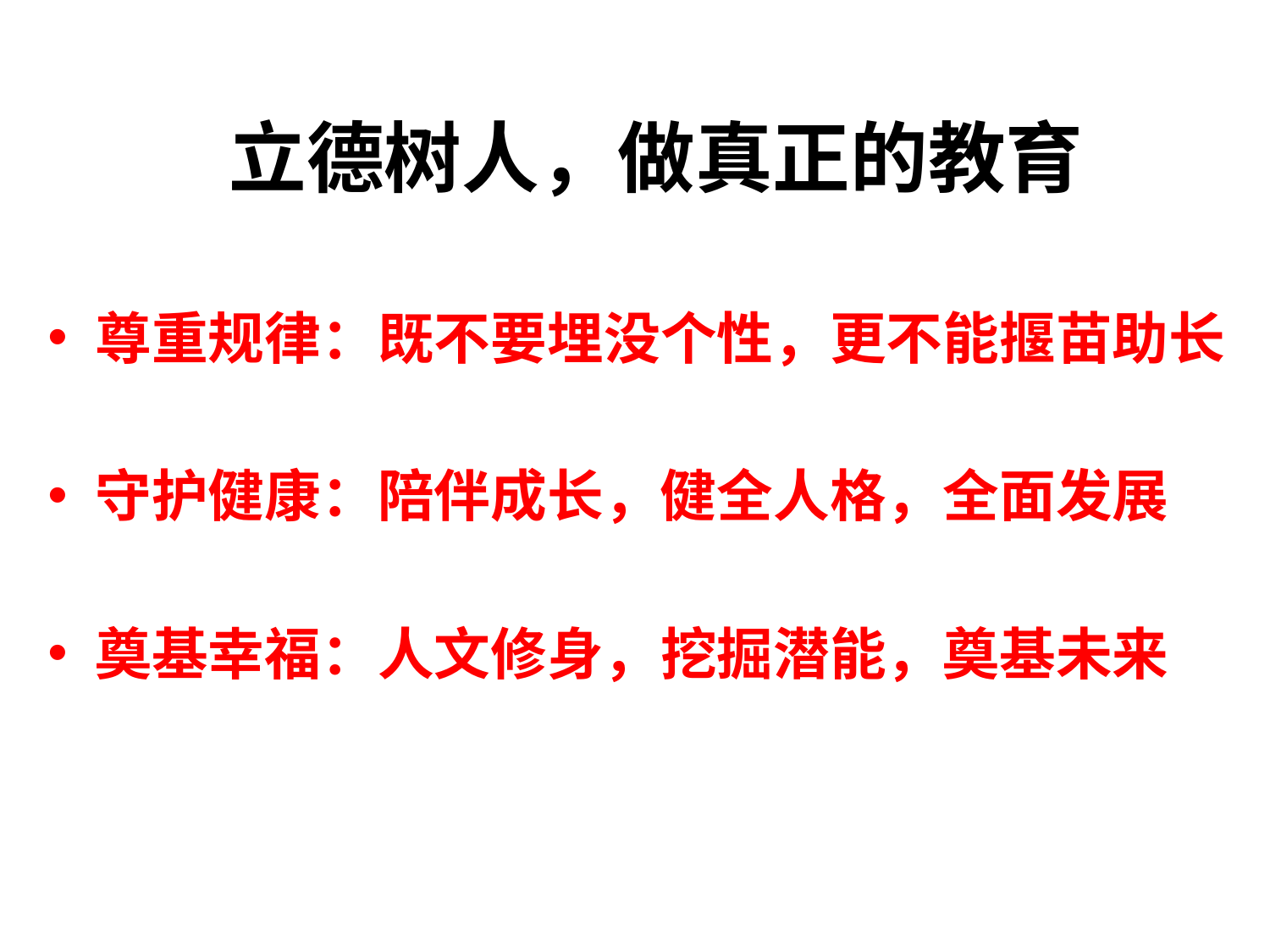

# 立德树人，做真正的教育
尊重规律：既不要埋没个性，更不能揠苗助长

守护健康：陪伴成长，健全人格，全面发展

奠基幸福：人文修身，挖掘潜能，奠基未来